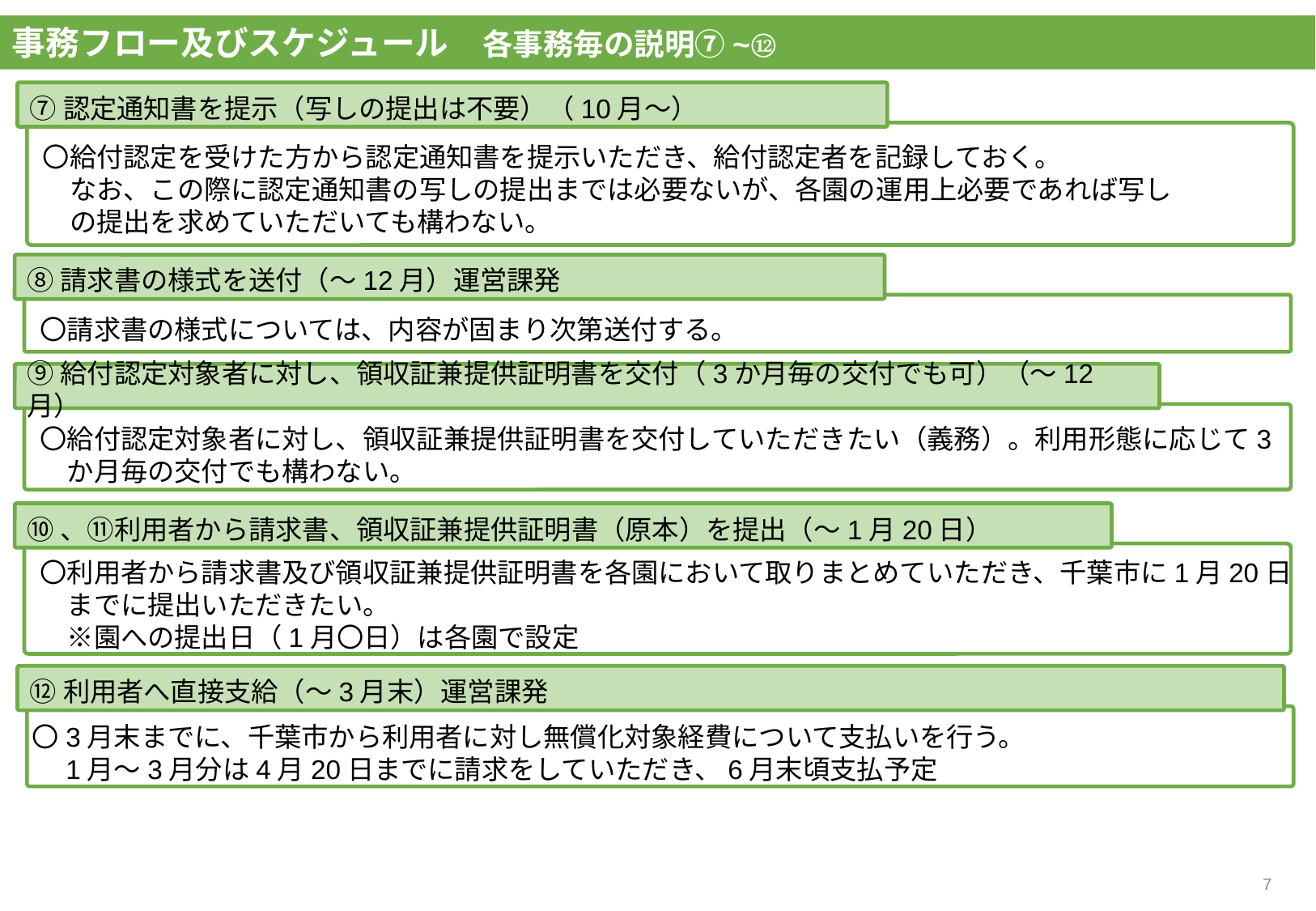

事務フロー及びスケジュール　各事務毎の説明⑦~⑫
⑦認定通知書を提示（写しの提出は不要）（10月～）

〇給付認定を受けた方から認定通知書を提示いただき、給付認定者を記録しておく。
　なお、この際に認定通知書の写しの提出までは必要ないが、各園の運用上必要であれば写し
　の提出を求めていただいても構わない。
⑧請求書の様式を送付（～12月）運営課発

〇請求書の様式については、内容が固まり次第送付する。
⑨給付認定対象者に対し、領収証兼提供証明書を交付（3か月毎の交付でも可）（～12月）

〇給付認定対象者に対し、領収証兼提供証明書を交付していただきたい（義務）。利用形態に応じて3
　か月毎の交付でも構わない。
⑩、⑪利用者から請求書、領収証兼提供証明書（原本）を提出（～1月20日）

〇利用者から請求書及び領収証兼提供証明書を各園において取りまとめていただき、千葉市に1月20日
　までに提出いただきたい。
　※園への提出日（1月〇日）は各園で設定
⑫利用者へ直接支給（～3月末）運営課発

〇3月末までに、千葉市から利用者に対し無償化対象経費について支払いを行う。
　1月～3月分は4月20日までに請求をしていただき、6月末頃支払予定
7